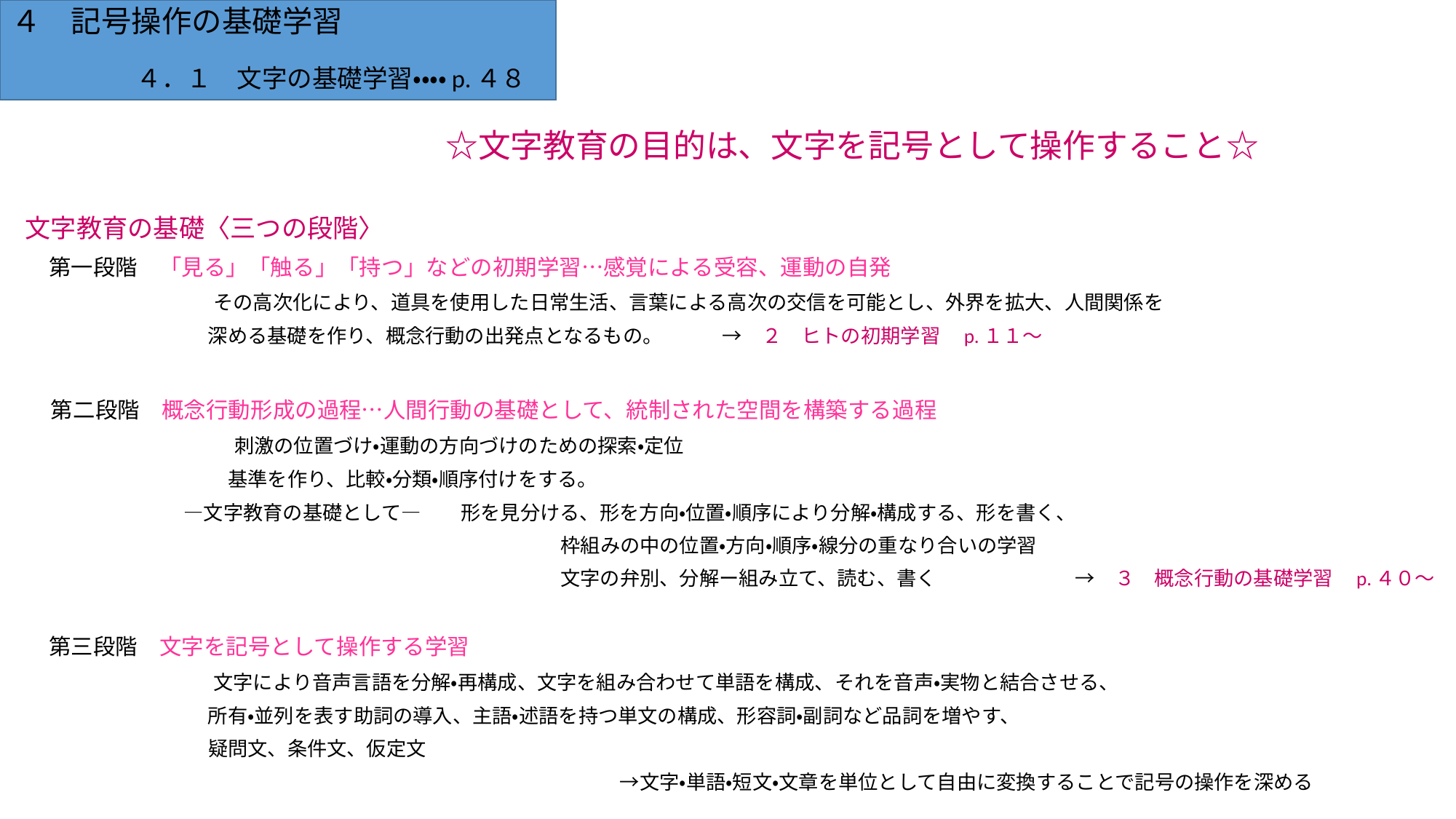

# ４　記号操作の基礎学習
　　
　　　　　４．１　文字の基礎学習・・・・p.４８
　　　　　　　　　　　　　　　☆文字教育の目的は、文字を記号として操作すること☆

文字教育の基礎〈三つの段階〉
　第一段階　「見る」「触る」「持つ」などの初期学習…感覚による受容、運動の自発
　　　　　　　　　その高次化により、道具を使用した日常生活、言葉による高次の交信を可能とし、外界を拡大、人間関係を
　　　　　　　　 　深める基礎を作り、概念行動の出発点となるもの。　　　→　２　ヒトの初期学習　p.１１～

　第二段階　概念行動形成の過程…人間行動の基礎として、統制された空間を構築する過程
　　　　　　　　　　刺激の位置づけ・運動の方向づけのための探索・定位
　　　　　　　　　 　基準を作り、比較・分類・順序付けをする。
　　　　　　　　―文字教育の基礎として―　　形を見分ける、形を方向・位置・順序により分解・構成する、形を書く、
　　　　　　　　　　　　　　　　　　　　　　　　　　　枠組みの中の位置・方向・順序・線分の重なり合いの学習
　　　　　　　　　　　　　　　　　　　　　　　　　　　文字の弁別、分解ー組み立て、読む、書く　　　　　　　→　３　概念行動の基礎学習　p.４０～

　第三段階　文字を記号として操作する学習
　　　　　　　　　文字により音声言語を分解・再構成、文字を組み合わせて単語を構成、それを音声・実物と結合させる、
　　　　　　　　 　所有・並列を表す助詞の導入、主語・述語を持つ単文の構成、形容詞・副詞など品詞を増やす、
　　　　　　　　 　疑問文、条件文、仮定文
　　　　　　　　　　　　　　　　　　　　　　　　　　　　　　→文字・単語・短文・文章を単位として自由に変換することで記号の操作を深める